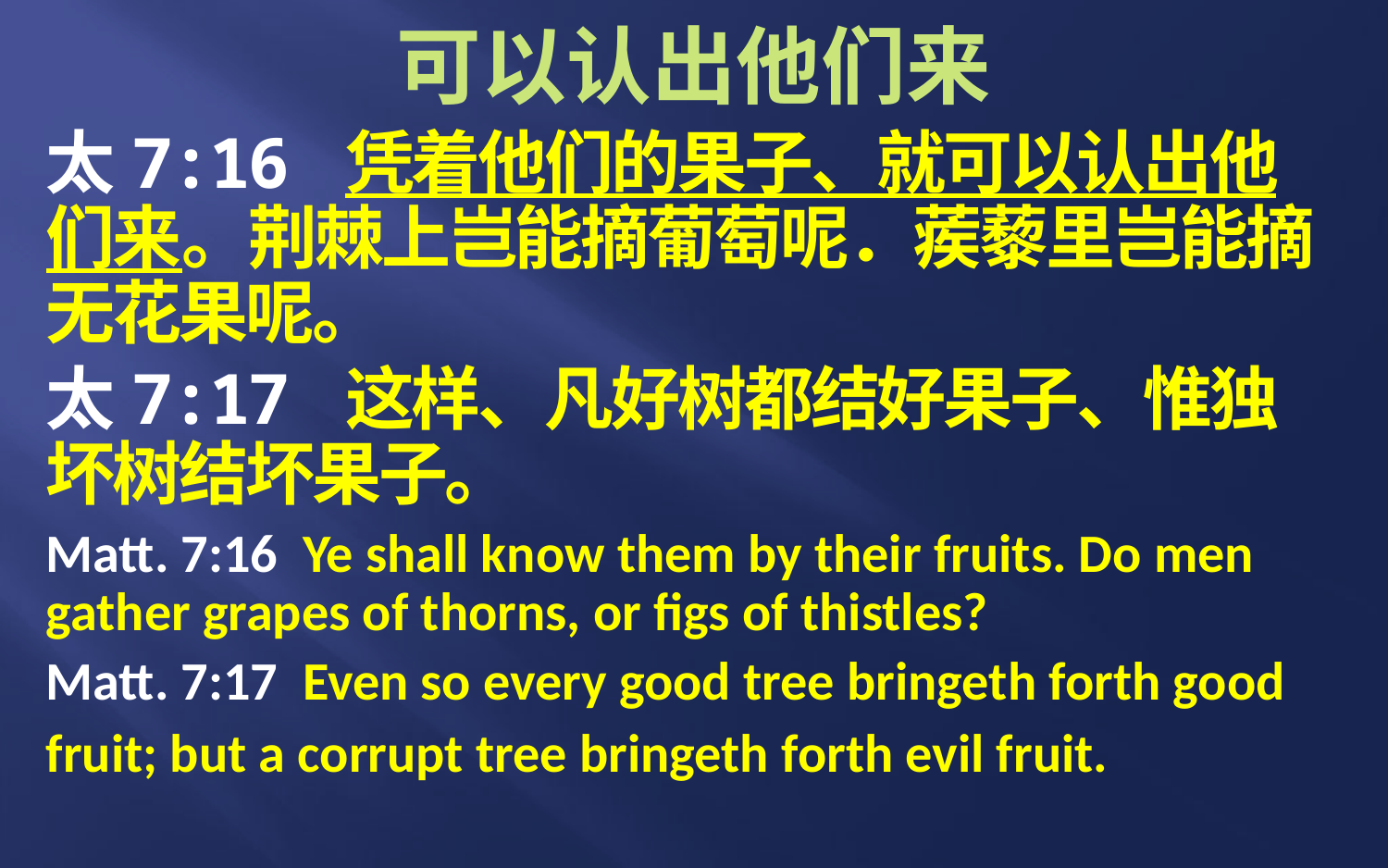

# 可以认出他们来
太7:16 凭着他们的果子、就可以认出他们来。荆棘上岂能摘葡萄呢．蒺藜里岂能摘无花果呢。
太7:17 这样、凡好树都结好果子、惟独坏树结坏果子。
Matt. 7:16  Ye shall know them by their fruits. Do men gather grapes of thorns, or figs of thistles?
Matt. 7:17  Even so every good tree bringeth forth good fruit; but a corrupt tree bringeth forth evil fruit.